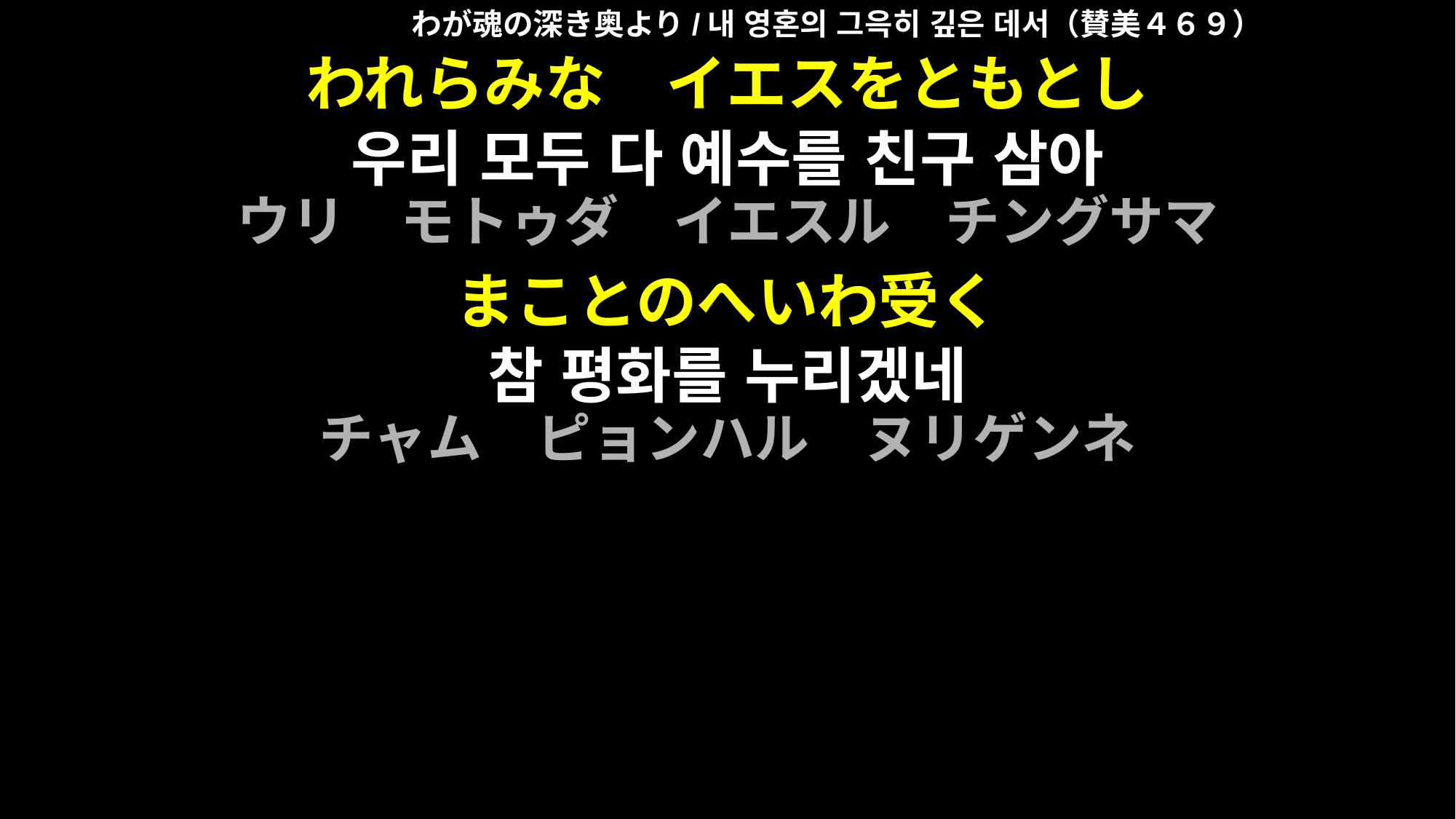

わが魂の深き奥より/내 영혼의 그윽히 깊은 데서（賛美４６９）
われらみな　イエスをともとし
우리 모두 다 예수를 친구 삼아
ウリ　モトゥダ　イエスル　チングサマ
まことのへいわ受く
참 평화를 누리겠네
チャム　ピョンハル　ヌリゲンネ
わが魂の深き奥より/내 영혼의 그윽히 깊은 데서